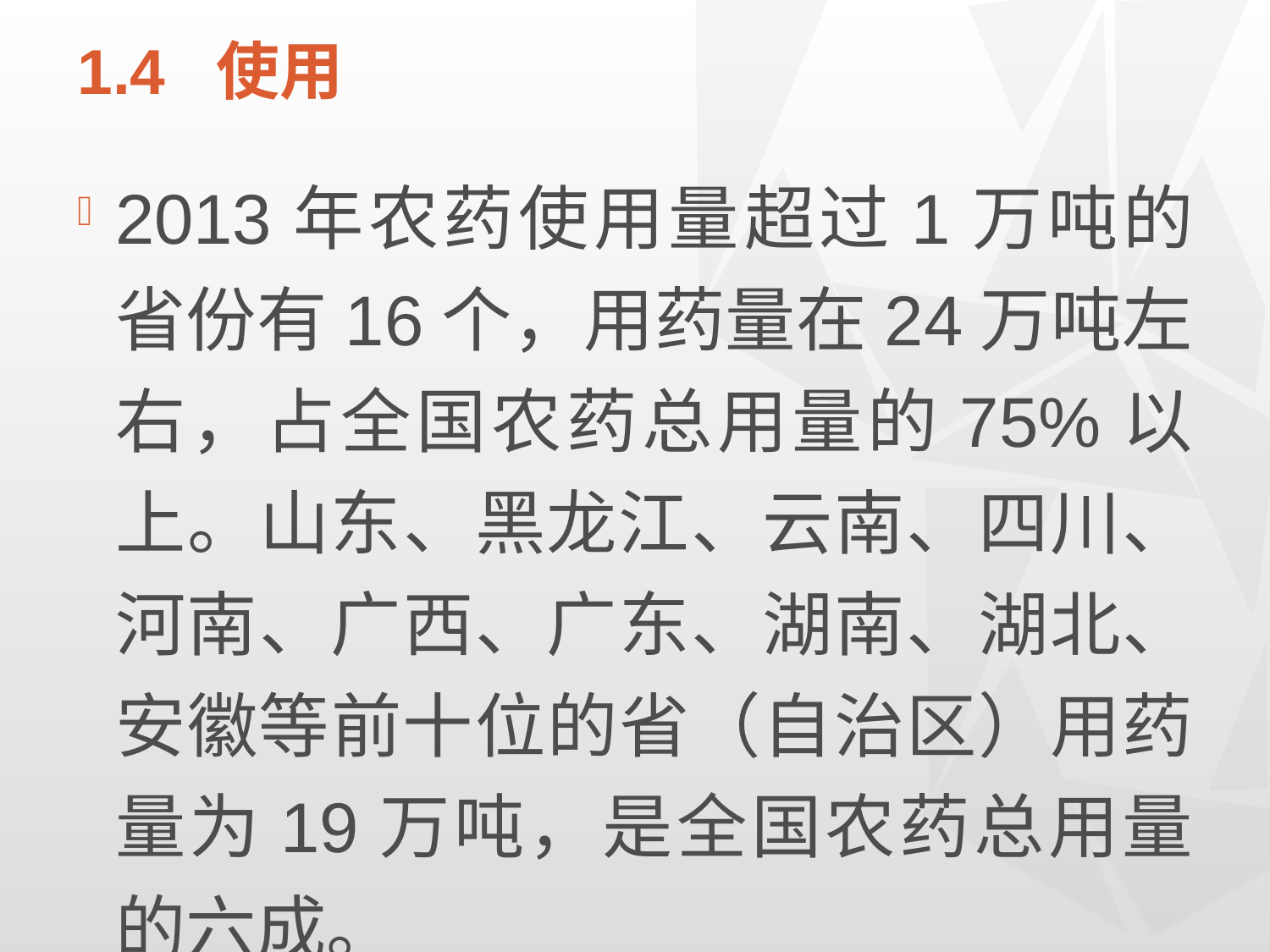

# 1.4  使用
2013年农药使用量超过1万吨的省份有16个，用药量在24万吨左右，占全国农药总用量的75%以上。山东、黑龙江、云南、四川、河南、广西、广东、湖南、湖北、安徽等前十位的省（自治区）用药量为19万吨，是全国农药总用量的六成。